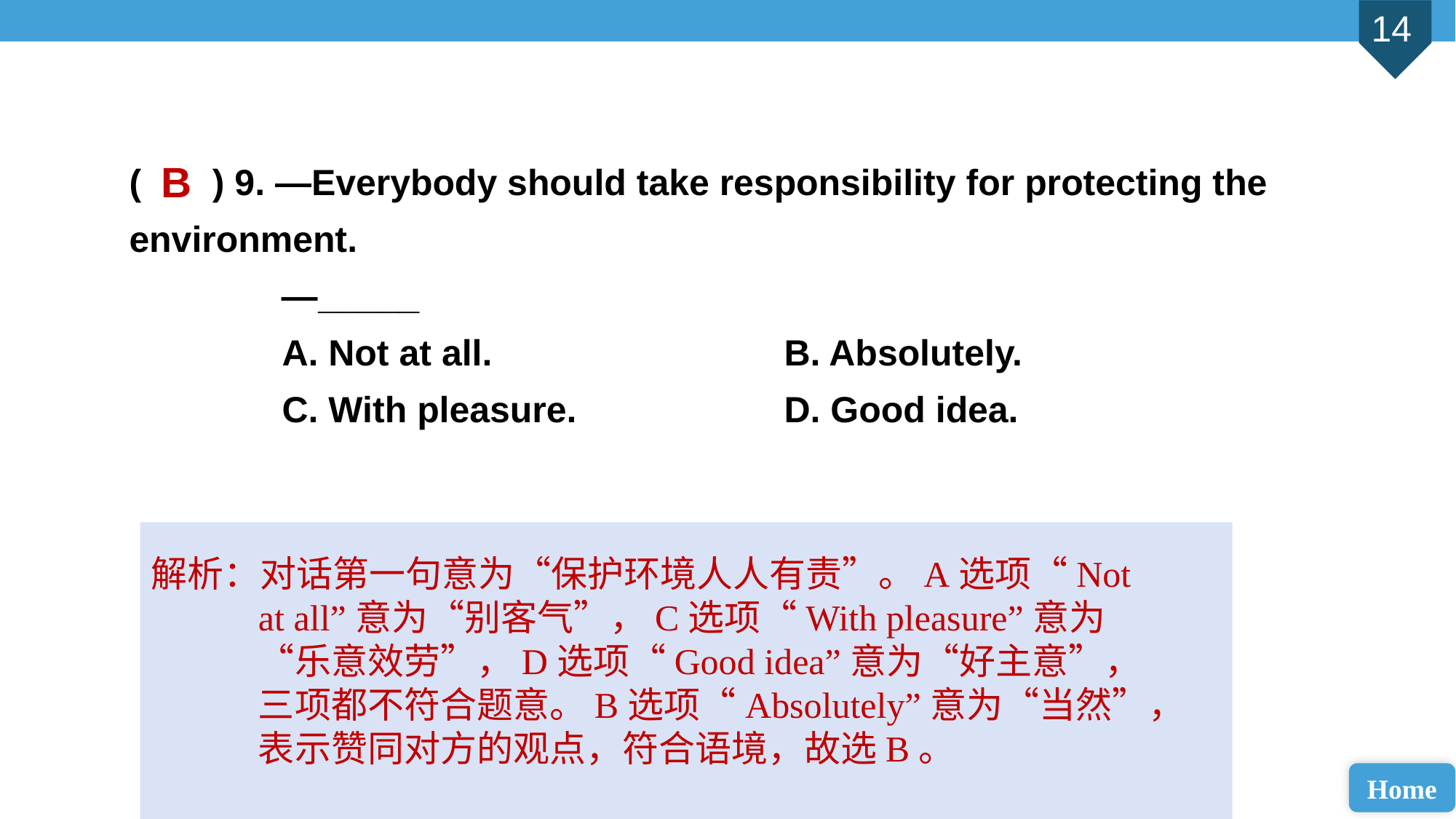

(       ) 9. —Everybody should take responsibility for protecting the 	        environment.
               —_____
               A. Not at all. 			B. Absolutely.
               C. With pleasure. 		D. Good idea.
B

解析：对话第一句意为“保护环境人人有责”。A选项“Not at all”意为“别客气”，C选项“With pleasure”意为“乐意效劳”，D选项“Good idea”意为“好主意”，三项都不符合题意。B选项“Absolutely”意为“当然”，表示赞同对方的观点，符合语境，故选B。